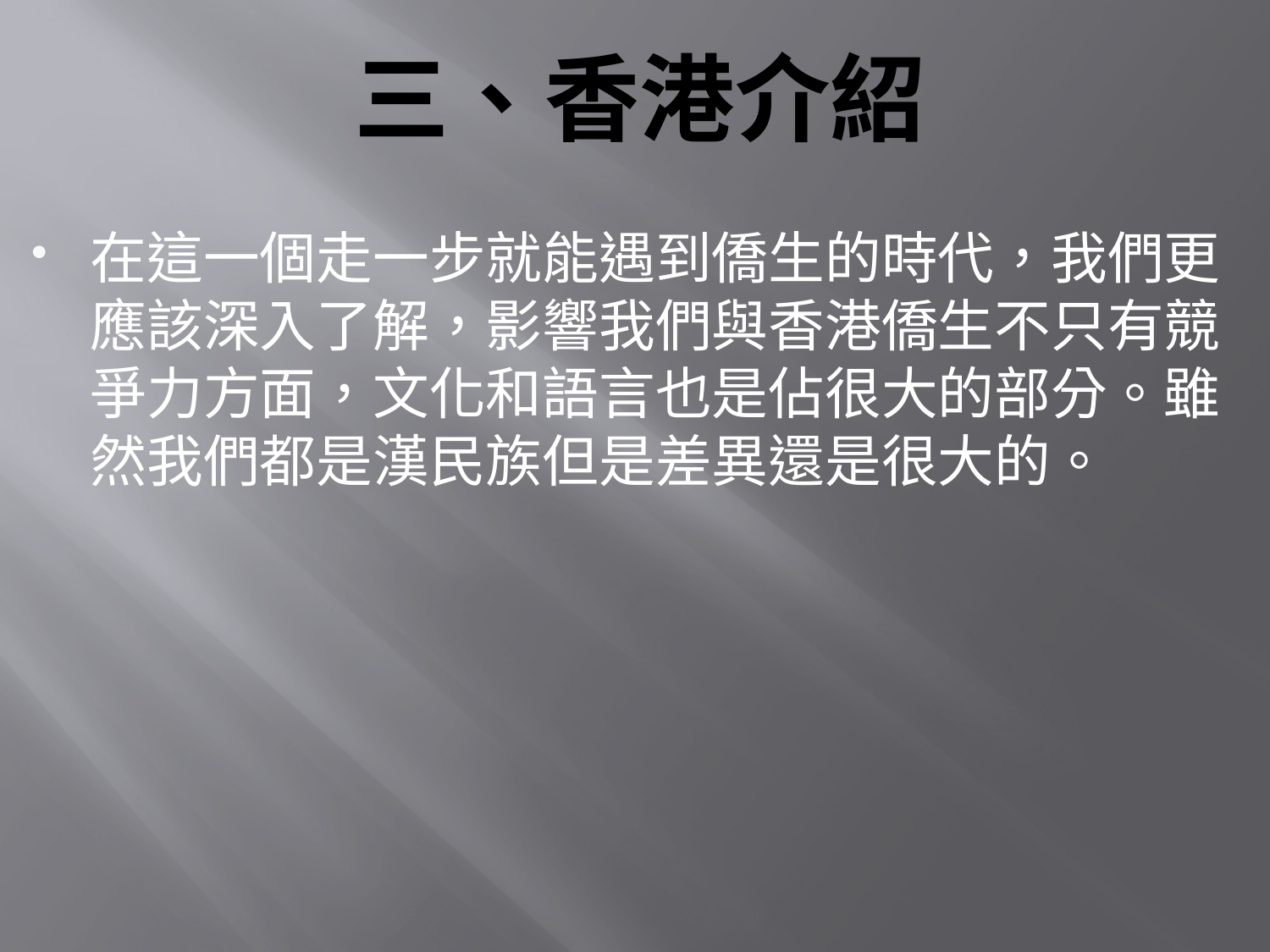

# 三、香港介紹
在這一個走一步就能遇到僑生的時代，我們更應該深入了解，影響我們與香港僑生不只有競爭力方面，文化和語言也是佔很大的部分。雖然我們都是漢民族但是差異還是很大的。